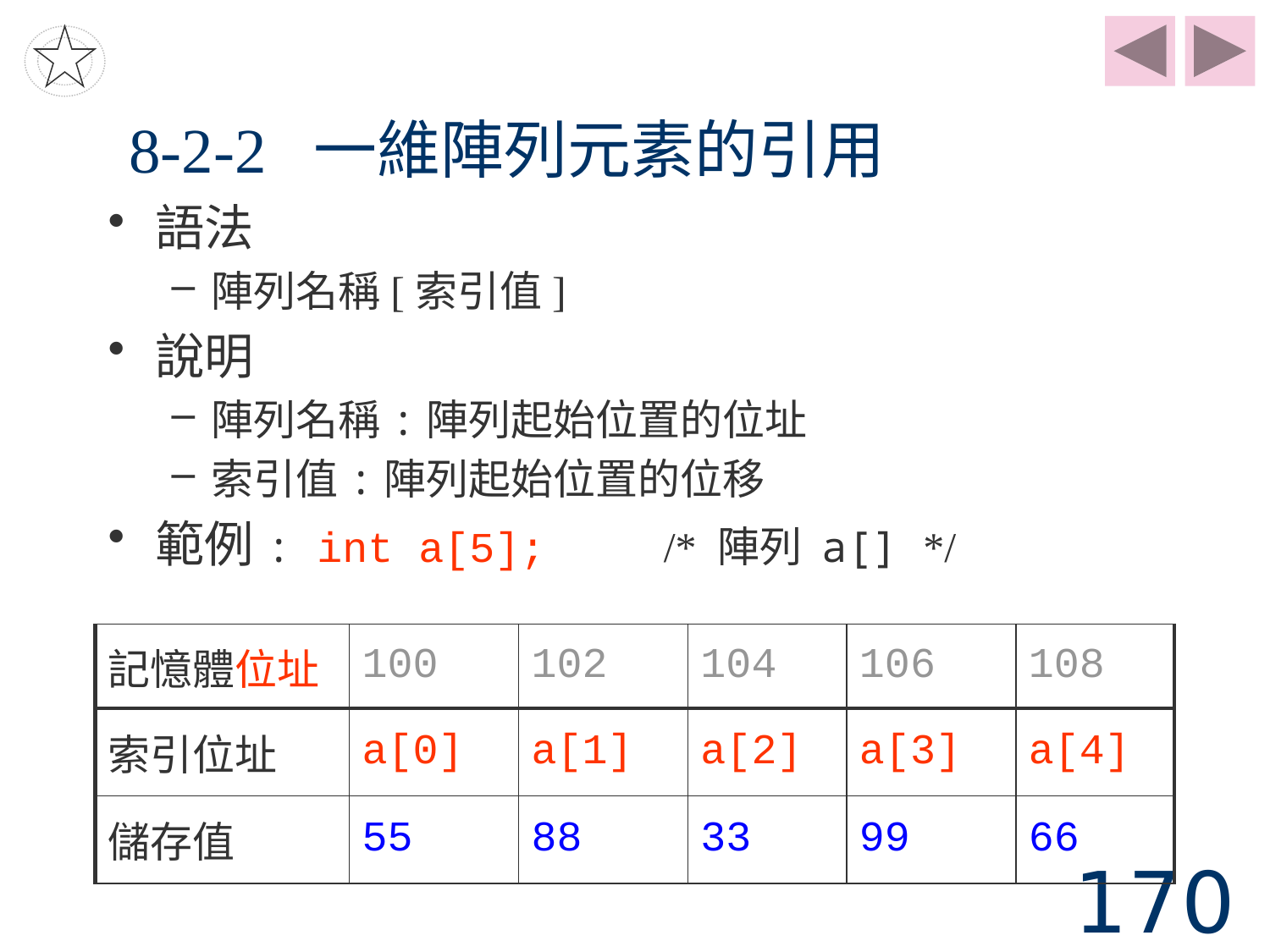

# 8-2-2  一維陣列元素的引用
語法
陣列名稱[索引值]
說明
陣列名稱:陣列起始位置的位址
索引值:陣列起始位置的位移
範例: int a[5];	/* 陣列 a[] */
| 記憶體位址 | 100 | 102 | 104 | 106 | 108 |
| --- | --- | --- | --- | --- | --- |
| 索引位址 | a[0] | a[1] | a[2] | a[3] | a[4] |
| 儲存值 | 55 | 88 | 33 | 99 | 66 |
170